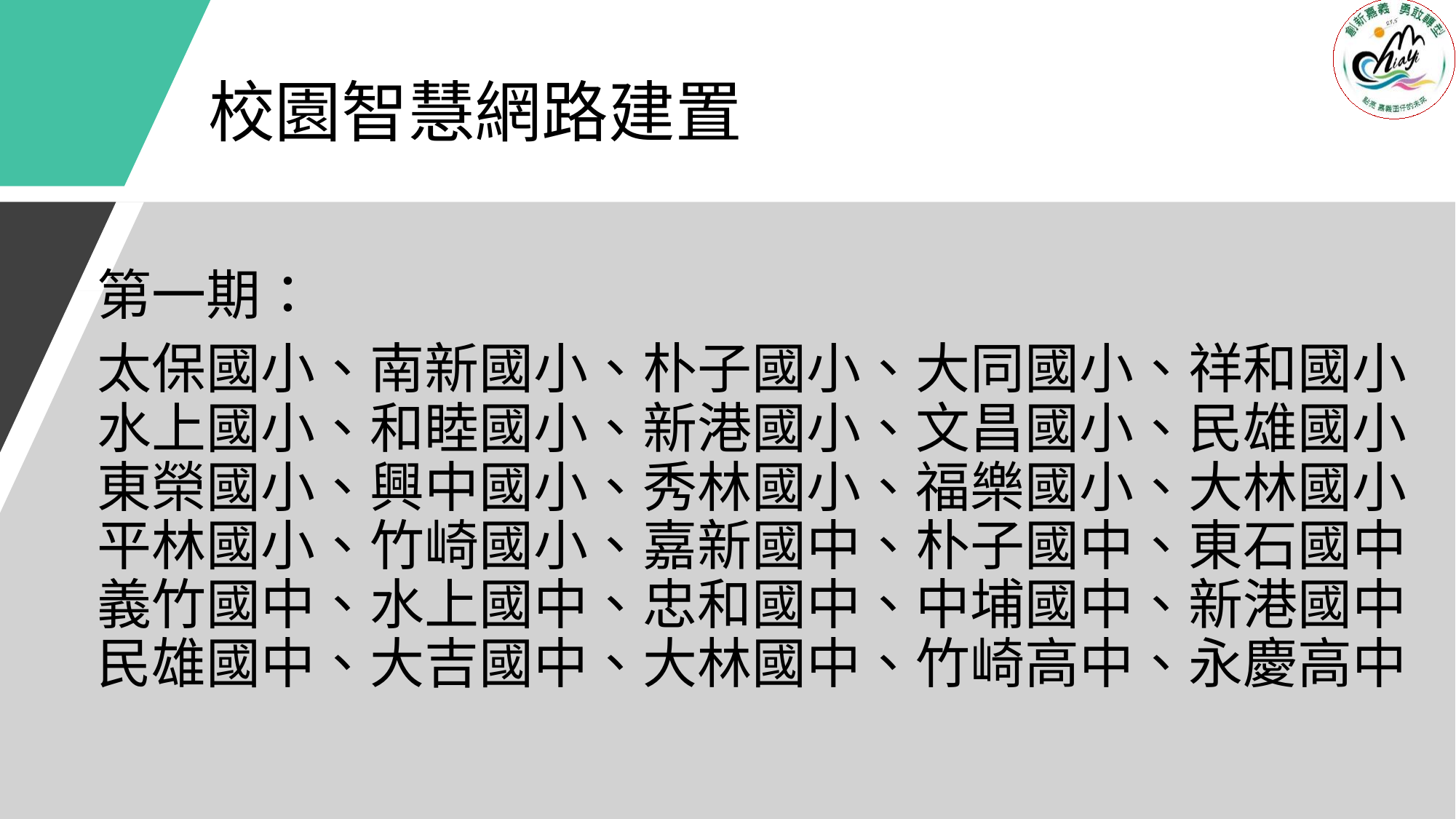

# 校園智慧網路建置

第一期：
太保國小、南新國小、朴子國小、大同國小、祥和國小水上國小、和睦國小、新港國小、文昌國小、民雄國小東榮國小、興中國小、秀林國小、福樂國小、大林國小平林國小、竹崎國小、嘉新國中、朴子國中、東石國中義竹國中、水上國中、忠和國中、中埔國中、新港國中民雄國中、大吉國中、大林國中、竹崎高中、永慶高中